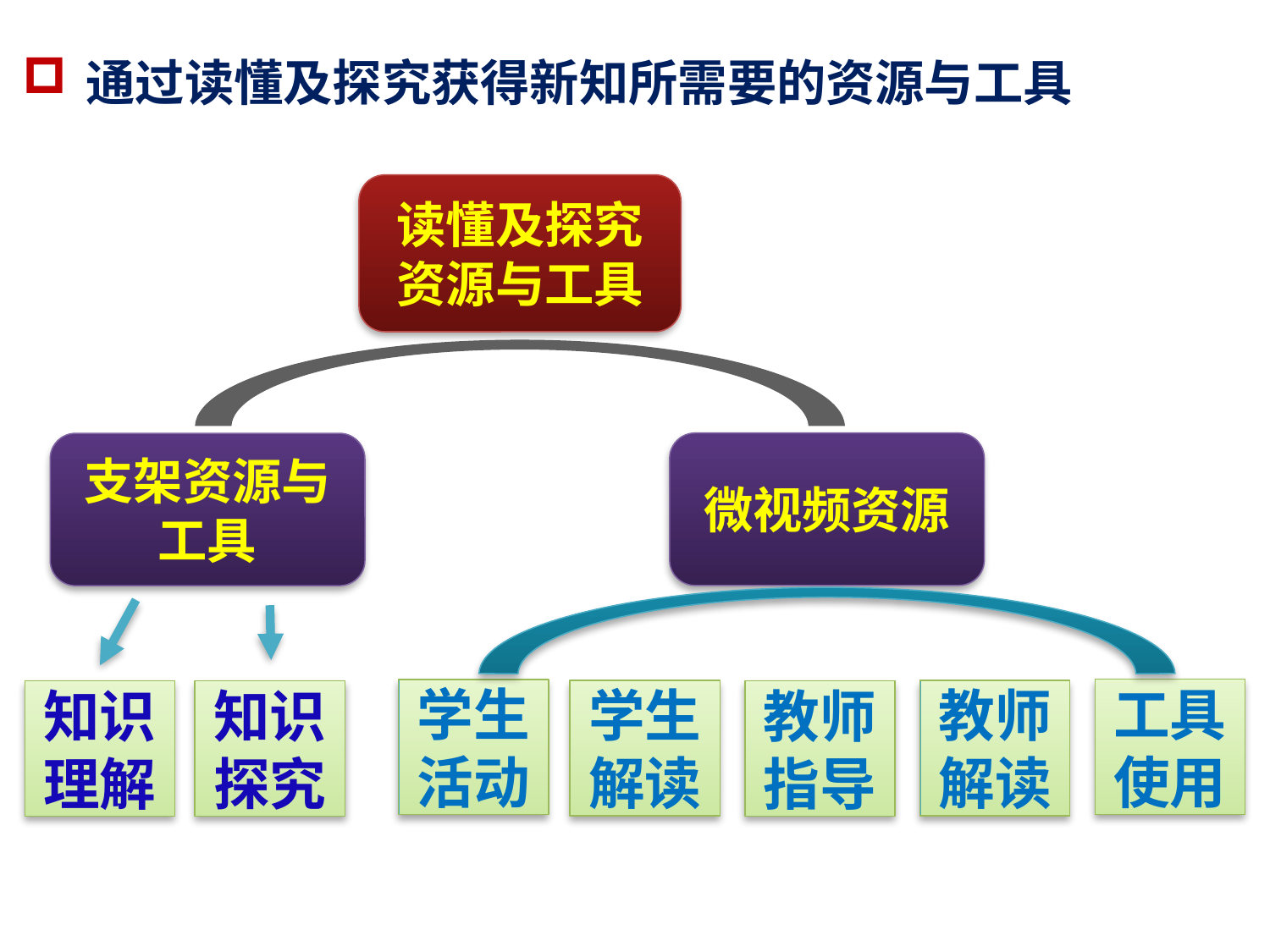

通过读懂及探究获得新知所需要的资源与工具
读懂及探究资源与工具

微视频资源
支架资源与工具

工具使用
学生活动
学生解读
教师解读
知识理解
知识探究
教师指导